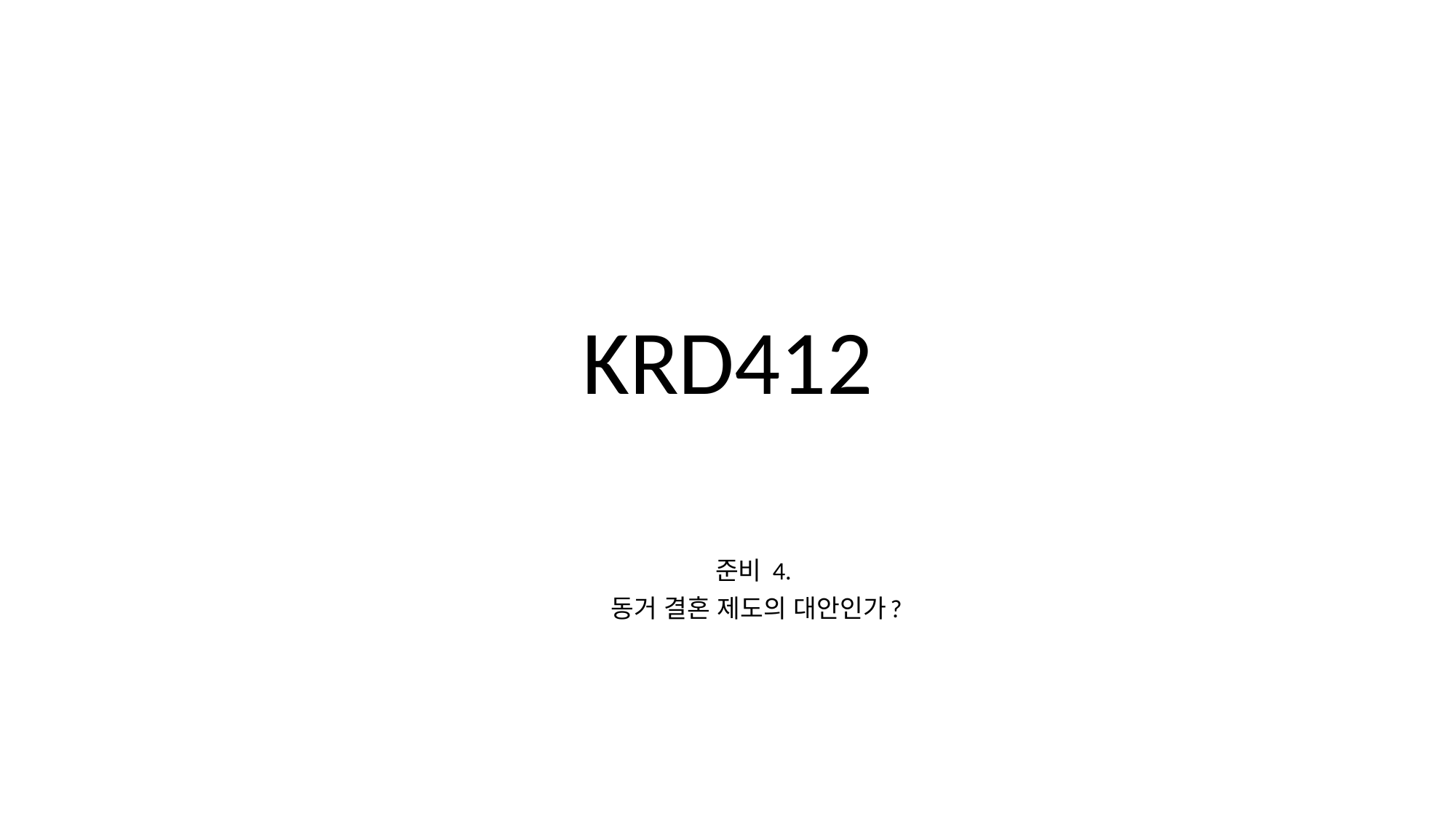

# KRD412
준비 4.
동거 결혼 제도의 대안인가?